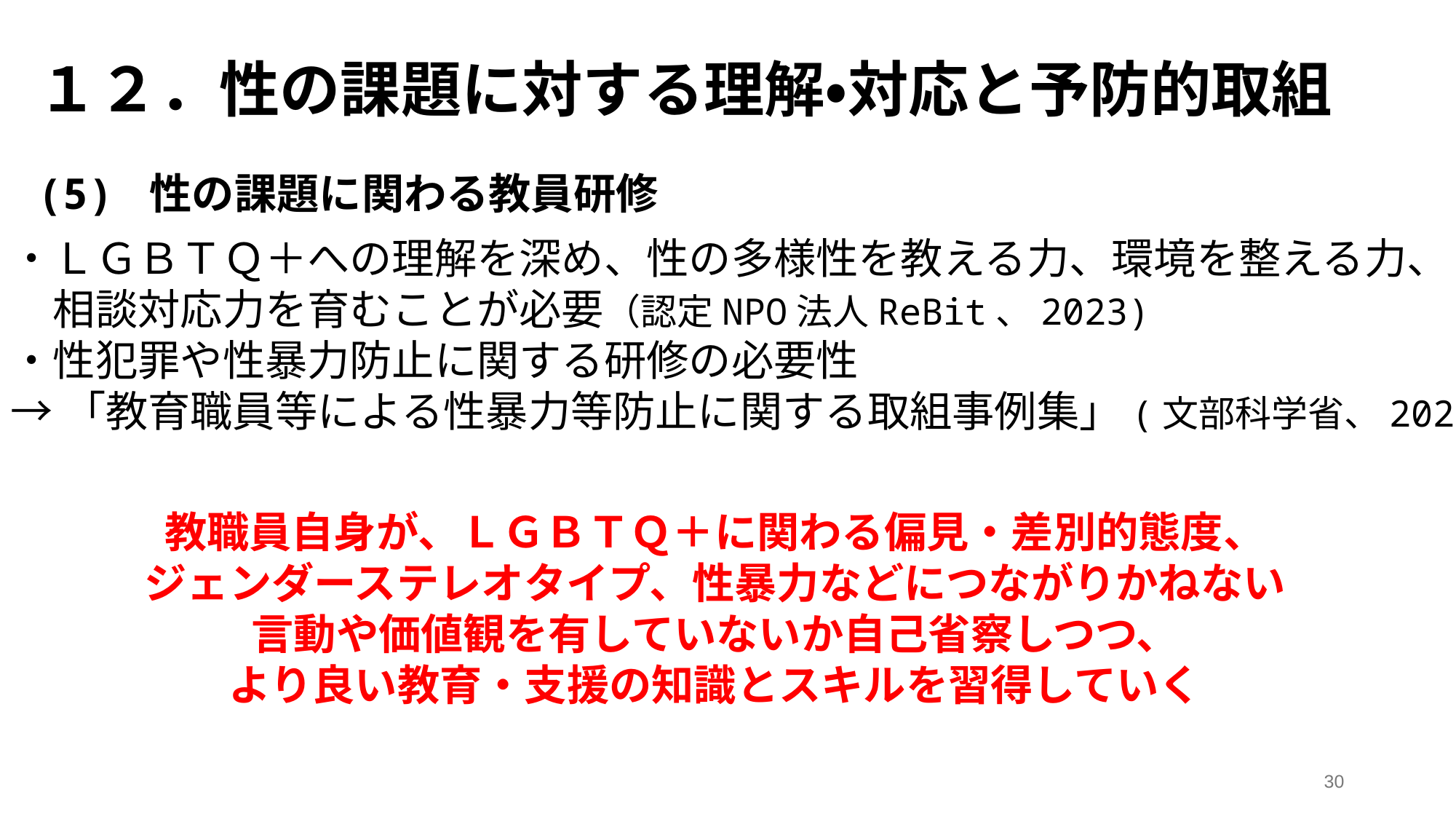

# １２．性の課題に対する理解・対応と予防的取組
(5) 性の課題に関わる教員研修
・ＬＧＢＴＱ＋への理解を深め、性の多様性を教える力、環境を整える力、
　相談対応力を育むことが必要（認定NPO法人ReBit、2023)
・性犯罪や性暴力防止に関する研修の必要性
→「教育職員等による性暴力等防止に関する取組事例集」(文部科学省、2023）
教職員自身が、ＬＧＢＴＱ＋に関わる偏見・差別的態度、
ジェンダーステレオタイプ、性暴力などにつながりかねない
言動や価値観を有していないか自己省察しつつ、
より良い教育・支援の知識とスキルを習得していく
30